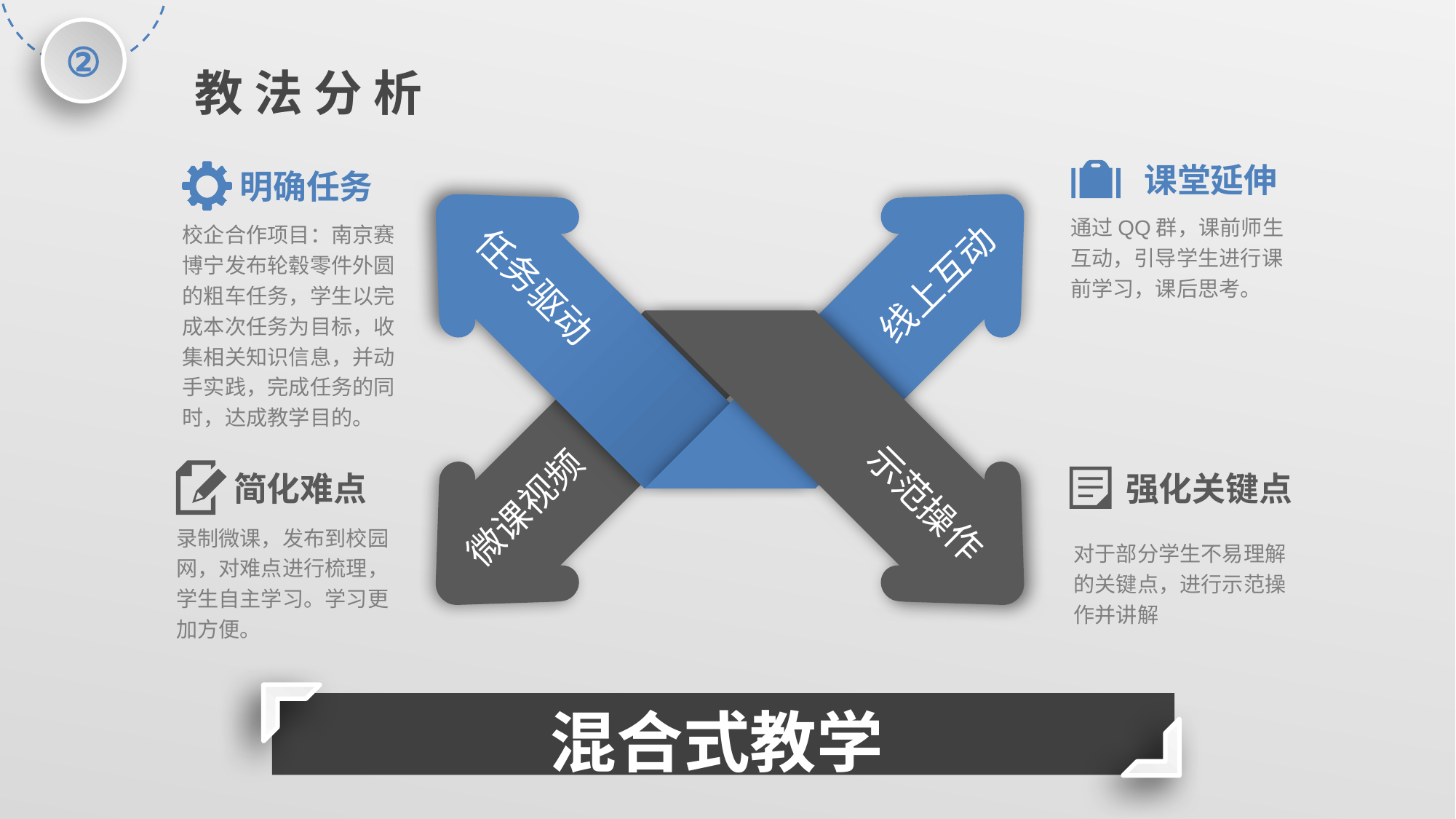

②
教 法 分 析

课堂延伸

明确任务

通过QQ群，课前师生互动，引导学生进行课前学习，课后思考。
校企合作项目：南京赛博宁发布轮毂零件外圆的粗车任务，学生以完成本次任务为目标，收集相关知识信息，并动手实践，完成任务的同时，达成教学目的。
线上互动
任务驱动

简化难点
强化关键点

示范操作
微课视频
录制微课，发布到校园网，对难点进行梳理，学生自主学习。学习更加方便。
对于部分学生不易理解的关键点，进行示范操作并讲解
混合式教学